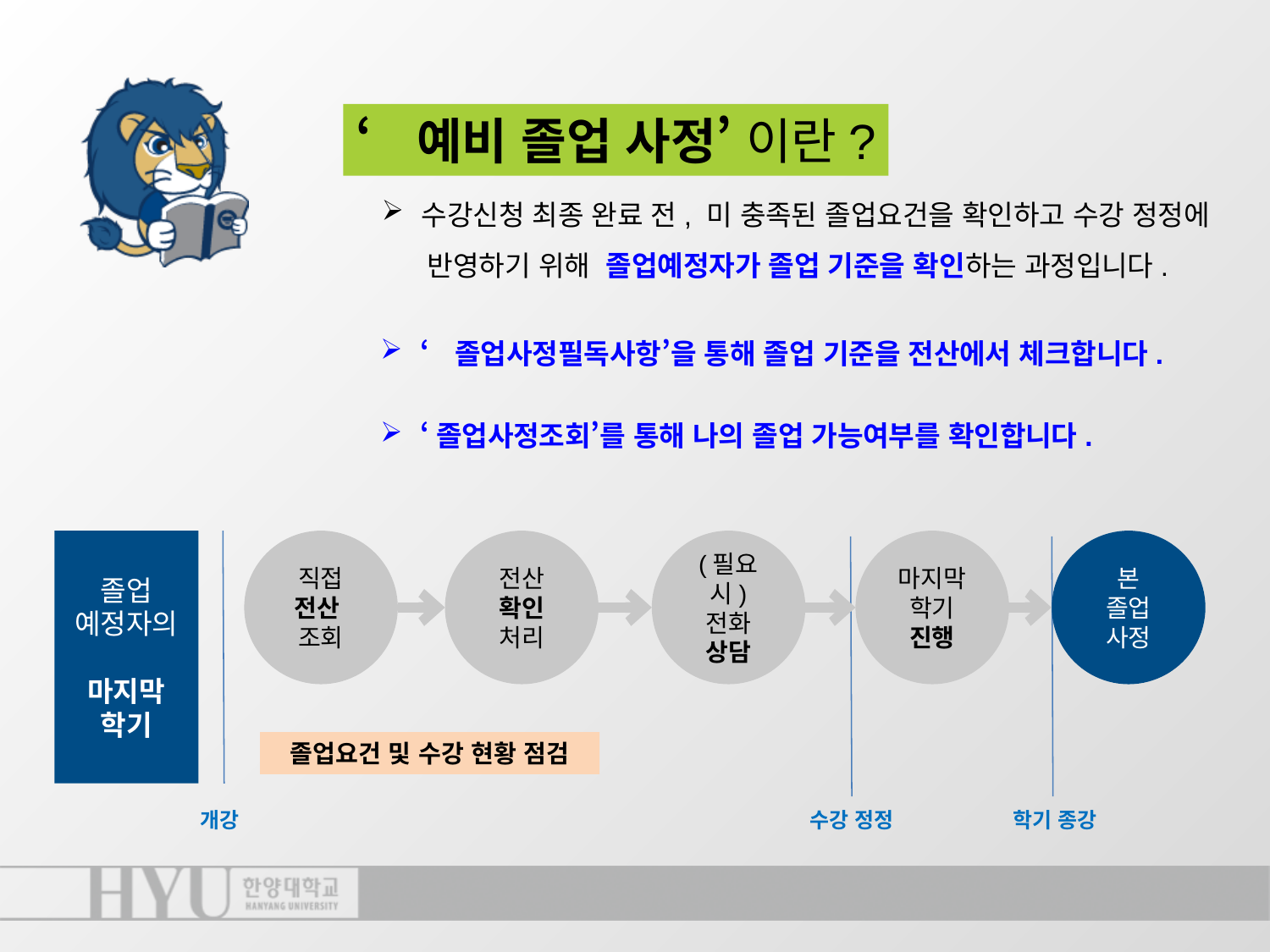

‘예비 졸업 사정’ 이란?
수강신청 최종 완료 전, 미 충족된 졸업요건을 확인하고 수강 정정에
     반영하기 위해  졸업예정자가 졸업 기준을 확인하는 과정입니다.
‘졸업사정필독사항’을 통해 졸업 기준을 전산에서 체크합니다.

‘졸업사정조회’를 통해 나의 졸업 가능여부를 확인합니다.
졸업
예정자의

마지막
학기
직접
전산
조회
전산
확인
처리
(필요시)
전화
상담
마지막학기
진행
본
졸업
사정
졸업요건 및 수강 현황 점검
개강
수강 정정
학기 종강